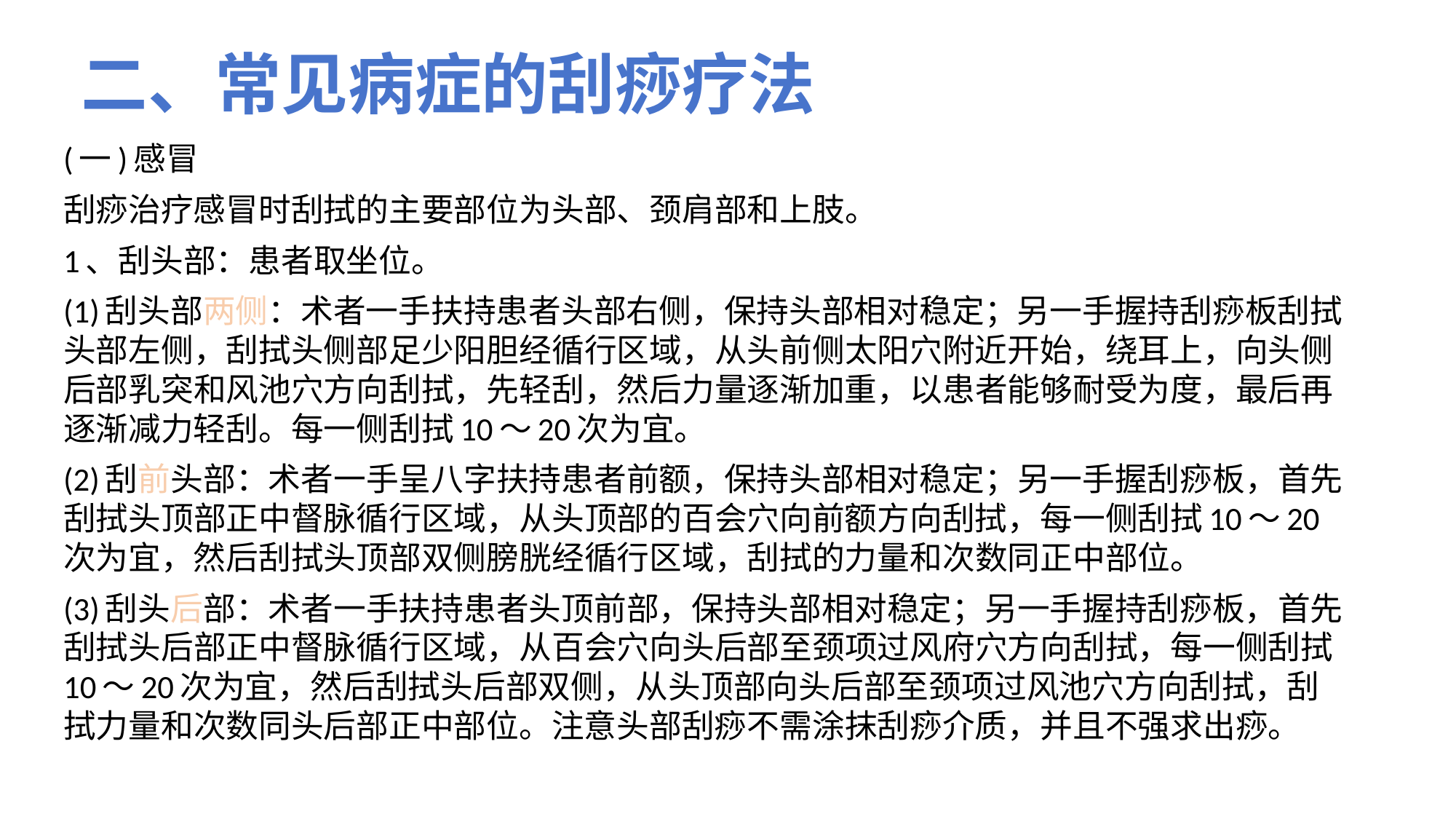

# 二、常见病症的刮痧疗法
(一)感冒
刮痧治疗感冒时刮拭的主要部位为头部、颈肩部和上肢。
1、刮头部：患者取坐位。
(1)刮头部两侧：术者一手扶持患者头部右侧，保持头部相对稳定；另一手握持刮痧板刮拭头部左侧，刮拭头侧部足少阳胆经循行区域，从头前侧太阳穴附近开始，绕耳上，向头侧后部乳突和风池穴方向刮拭，先轻刮，然后力量逐渐加重，以患者能够耐受为度，最后再逐渐减力轻刮。每一侧刮拭10～20次为宜。
(2)刮前头部：术者一手呈八字扶持患者前额，保持头部相对稳定；另一手握刮痧板，首先刮拭头顶部正中督脉循行区域，从头顶部的百会穴向前额方向刮拭，每一侧刮拭10～20次为宜，然后刮拭头顶部双侧膀胱经循行区域，刮拭的力量和次数同正中部位。
(3)刮头后部：术者一手扶持患者头顶前部，保持头部相对稳定；另一手握持刮痧板，首先刮拭头后部正中督脉循行区域，从百会穴向头后部至颈项过风府穴方向刮拭，每一侧刮拭10～20次为宜，然后刮拭头后部双侧，从头顶部向头后部至颈项过风池穴方向刮拭，刮拭力量和次数同头后部正中部位。注意头部刮痧不需涂抹刮痧介质，并且不强求出痧。